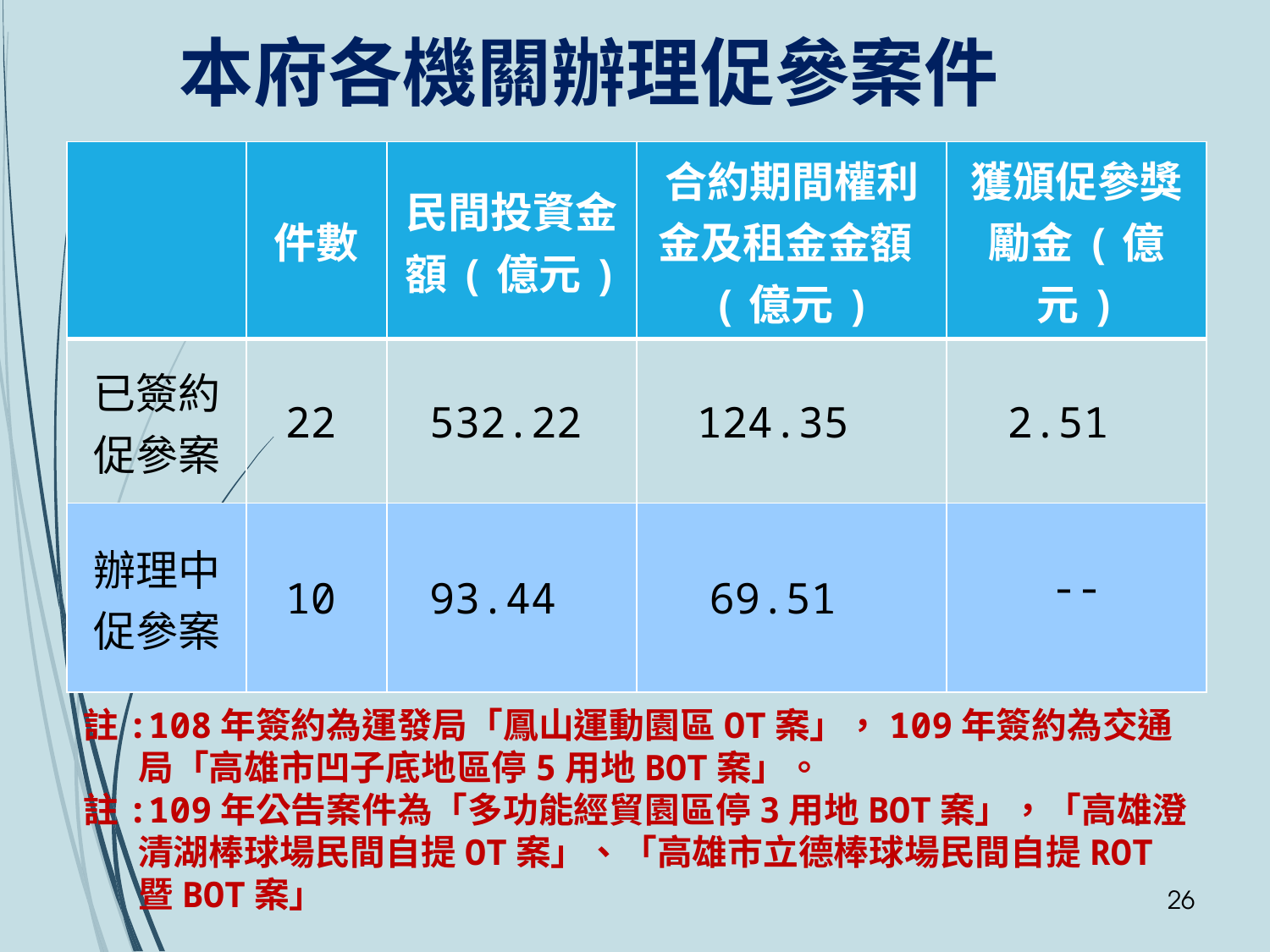

本府各機關辦理促參案件

|  | 件數 | 民間投資金額(億元) | 合約期間權利金及租金金額(億元) | 獲頒促參獎勵金(億元) |
| --- | --- | --- | --- | --- |
| 已簽約 促參案 | 22 | 532.22 | 124.35 | 2.51 |
| 辦理中 促參案 | 10 | 93.44 | 69.51 | -- |
註:108年簽約為運發局「鳳山運動園區OT案」，109年簽約為交通局「高雄市凹子底地區停5用地BOT案」。
註:109年公告案件為「多功能經貿園區停3用地BOT案」，「高雄澄清湖棒球場民間自提OT案」、「高雄市立德棒球場民間自提ROT暨BOT案」

26